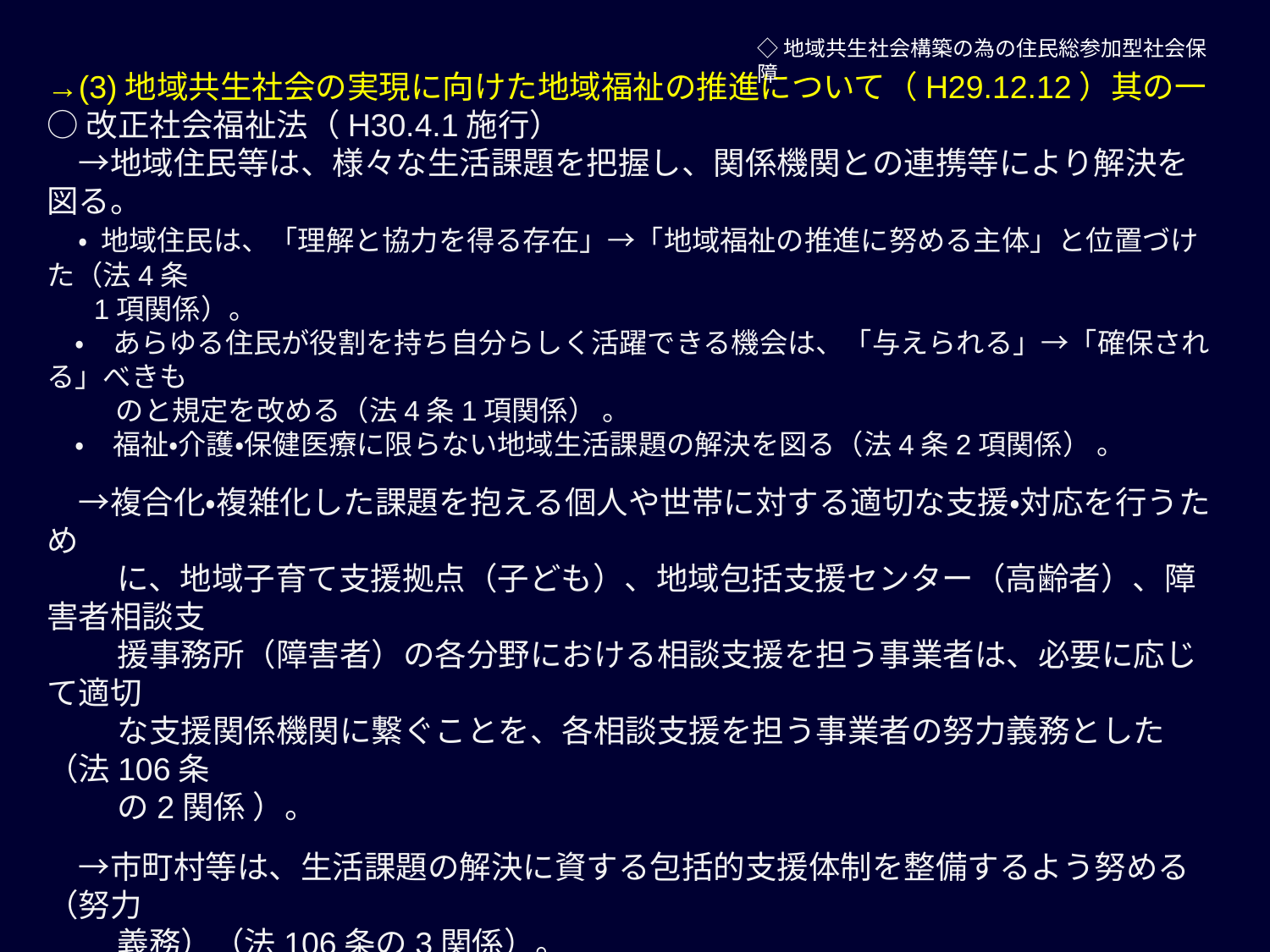

◇地域共生社会構築の為の住民総参加型社会保障
→(3)地域共生社会の実現に向けた地域福祉の推進について（H29.12.12）其の一
○改正社会福祉法（H30.4.1施行）
　→地域住民等は、様々な生活課題を把握し、関係機関との連携等により解決を図る。
　・  地域住民は、「理解と協力を得る存在」→「地域福祉の推進に努める主体」と位置づけた（法4条
      1項関係）。
　・　あらゆる住民が役割を持ち自分らしく活躍できる機会は、「与えられる」→「確保され る」べきも
　　  のと規定を改める（法4条1項関係） 。
　・　福祉・介護・保健医療に限らない地域生活課題の解決を図る（法4条2項関係） 。

　→複合化・複雑化した課題を抱える個人や世帯に対する適切な支援・対応を行うため
　　 に、地域子育て支援拠点（子ども）、地域包括支援センター（高齢者）、障害者相談支
　　 援事務所（障害者）の各分野における相談支援を担う事業者は、必要に応じて適切
　　 な支援関係機関に繋ぐことを、各相談支援を担う事業者の努力義務とした（法106条
　　 の2関係 ）。

　→市町村等は、生活課題の解決に資する包括的支援体制を整備するよう努める（努力
　　 義務）（法106条の3関係）。
　①　地域福祉に関する活動への地域住民の参加を促す活動を行う者（町内会等の地縁組織を始
　　　 め、まちおこし、農商工業等福祉以外の分野の組織）への支援
　②　地域住民等が相互に交流を図ることが出来る拠点の整備。
　③　地域住民に対する研修の実施（社協等が把握している地域情報を提供する取り組みも有効）。

　→市町村及び県は、地域福祉計画・地域福祉支援計画を策定するよう努める（任意→
　　 努力義務）（法107条、108条関係） 。